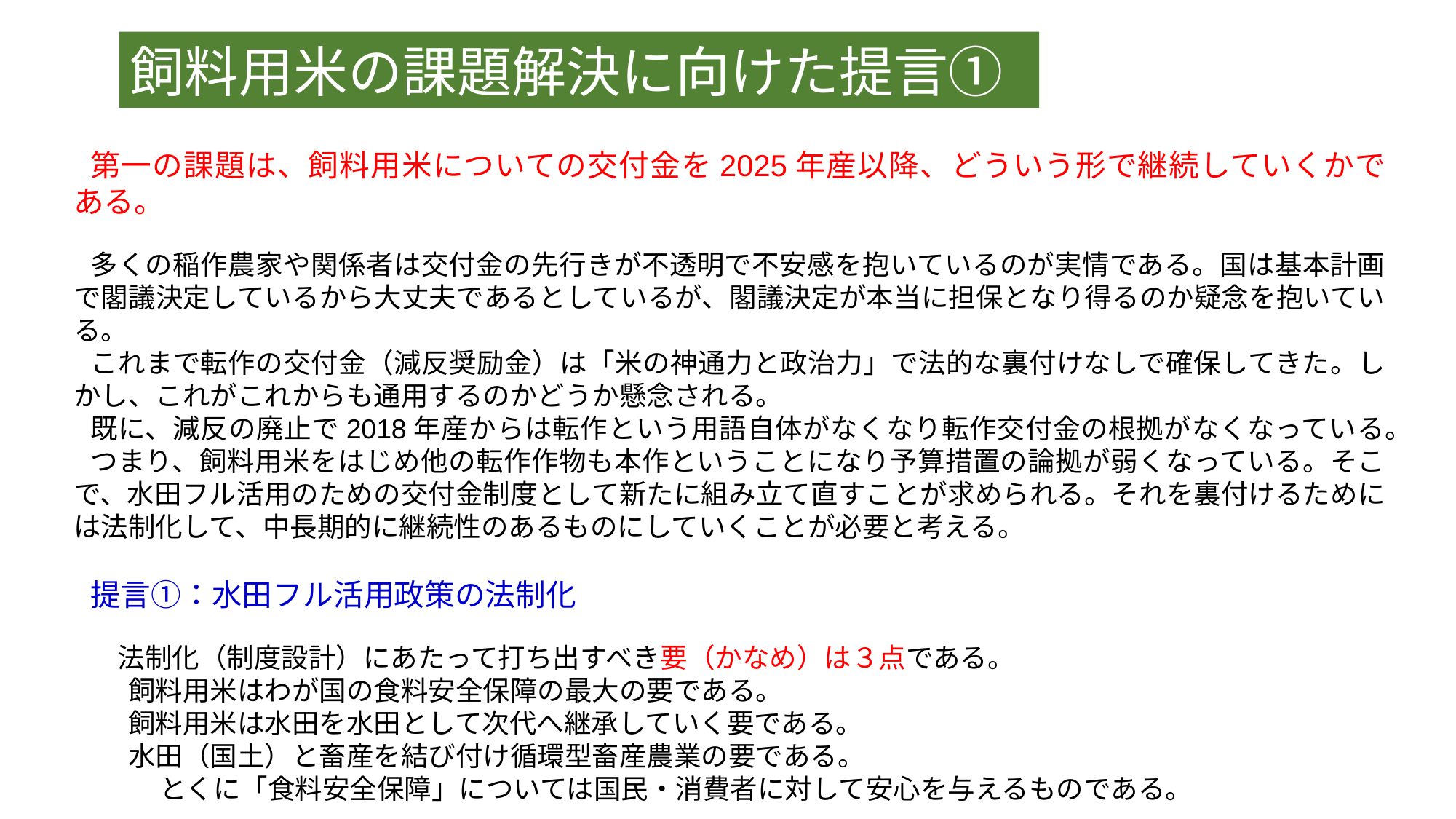

飼料用米の課題解決に向けた提言①
第一の課題は、飼料用米についての交付金を2025年産以降、どういう形で継続していくかである。

多くの稲作農家や関係者は交付金の先行きが不透明で不安感を抱いているのが実情である。国は基本計画で閣議決定しているから大丈夫であるとしているが、閣議決定が本当に担保となり得るのか疑念を抱いている。
これまで転作の交付金（減反奨励金）は「米の神通力と政治力」で法的な裏付けなしで確保してきた。しかし、これがこれからも通用するのかどうか懸念される。
既に、減反の廃止で2018年産からは転作という用語自体がなくなり転作交付金の根拠がなくなっている。
つまり、飼料用米をはじめ他の転作作物も本作ということになり予算措置の論拠が弱くなっている。そこで、水田フル活用のための交付金制度として新たに組み立て直すことが求められる。それを裏付けるためには法制化して、中長期的に継続性のあるものにしていくことが必要と考える。

提言①：水田フル活用政策の法制化

　法制化（制度設計）にあたって打ち出すべき要（かなめ）は３点である。
飼料用米はわが国の食料安全保障の最大の要である。
飼料用米は水田を水田として次代へ継承していく要である。
水田（国土）と畜産を結び付け循環型畜産農業の要である。
とくに「食料安全保障」については国民・消費者に対して安心を与えるものである。